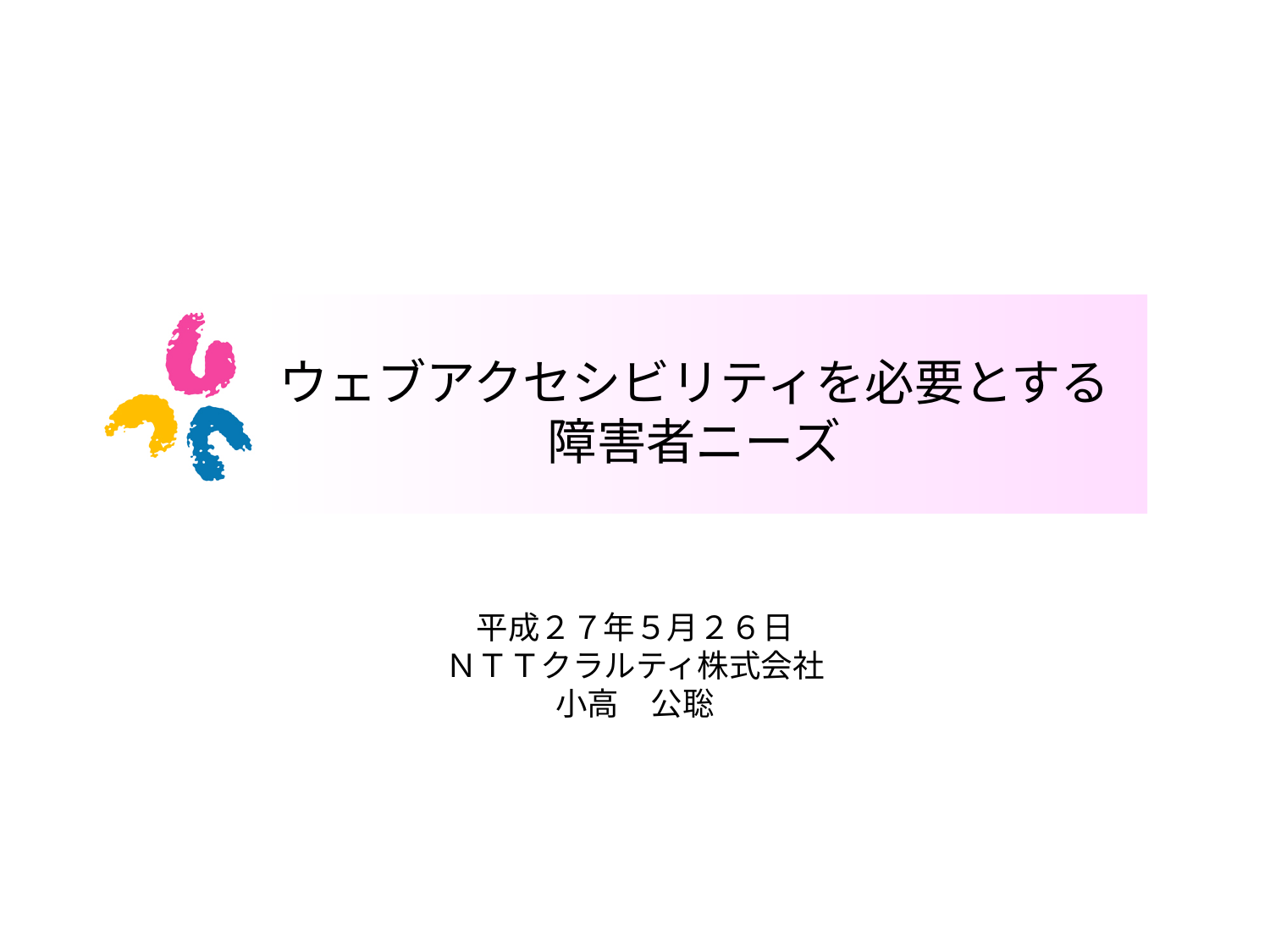

# ウェブアクセシビリティを必要とする 障害者ニーズ
平成２７年５月２６日
ＮＴＴクラルティ株式会社
小高　公聡